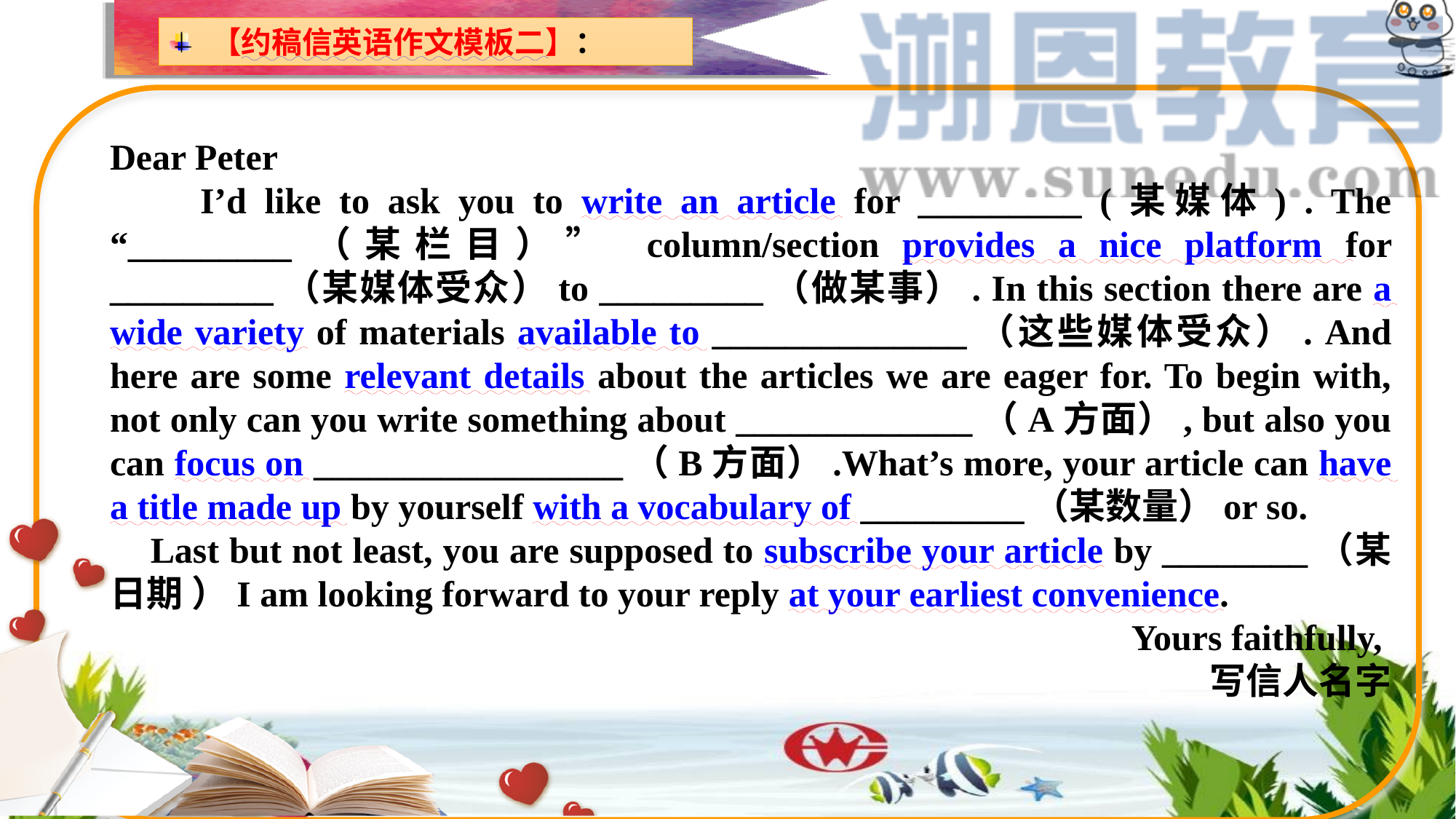

【约稿信英语作文模板二】：
Dear Peter
     I’d like to ask you to write an article for _________ (某媒体) . The “_________（某栏目）” column/section provides a nice platform for _________（某媒体受众）to _________（做某事）. In this section there are a wide variety of materials available to ______________（这些媒体受众）. And here are some relevant details about the articles we are eager for. To begin with, not only can you write something about _____________（A方面）, but also you can focus on _________________（B方面）.What’s more, your article can have a title made up by yourself with a vocabulary of _________（某数量）or so.
    Last but not least, you are supposed to subscribe your article by ________（某日期 ）I am looking forward to your reply at your earliest convenience.
Yours faithfully,
写信人名字